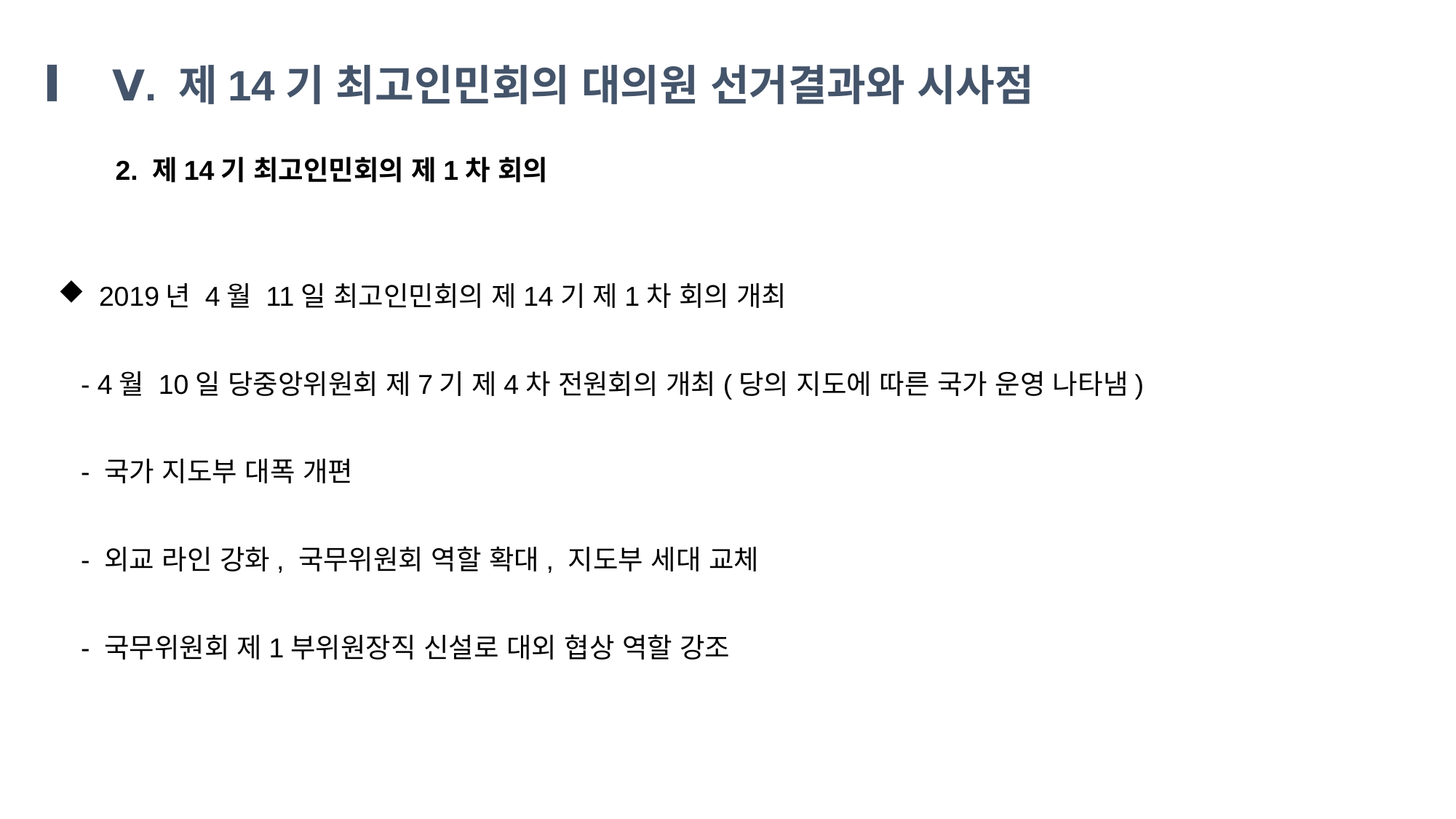

Ⅴ. 제14기 최고인민회의 대의원 선거결과와 시사점

2. 제14기 최고인민회의 제1차 회의
2019년 4월 11일 최고인민회의 제14기 제1차 회의 개최
   - 4월 10일 당중앙위원회 제7기 제4차 전원회의 개최(당의 지도에 따른 국가 운영 나타냄)
   - 국가 지도부 대폭 개편
   - 외교 라인 강화, 국무위원회 역할 확대, 지도부 세대 교체
   - 국무위원회 제1부위원장직 신설로 대외 협상 역할 강조